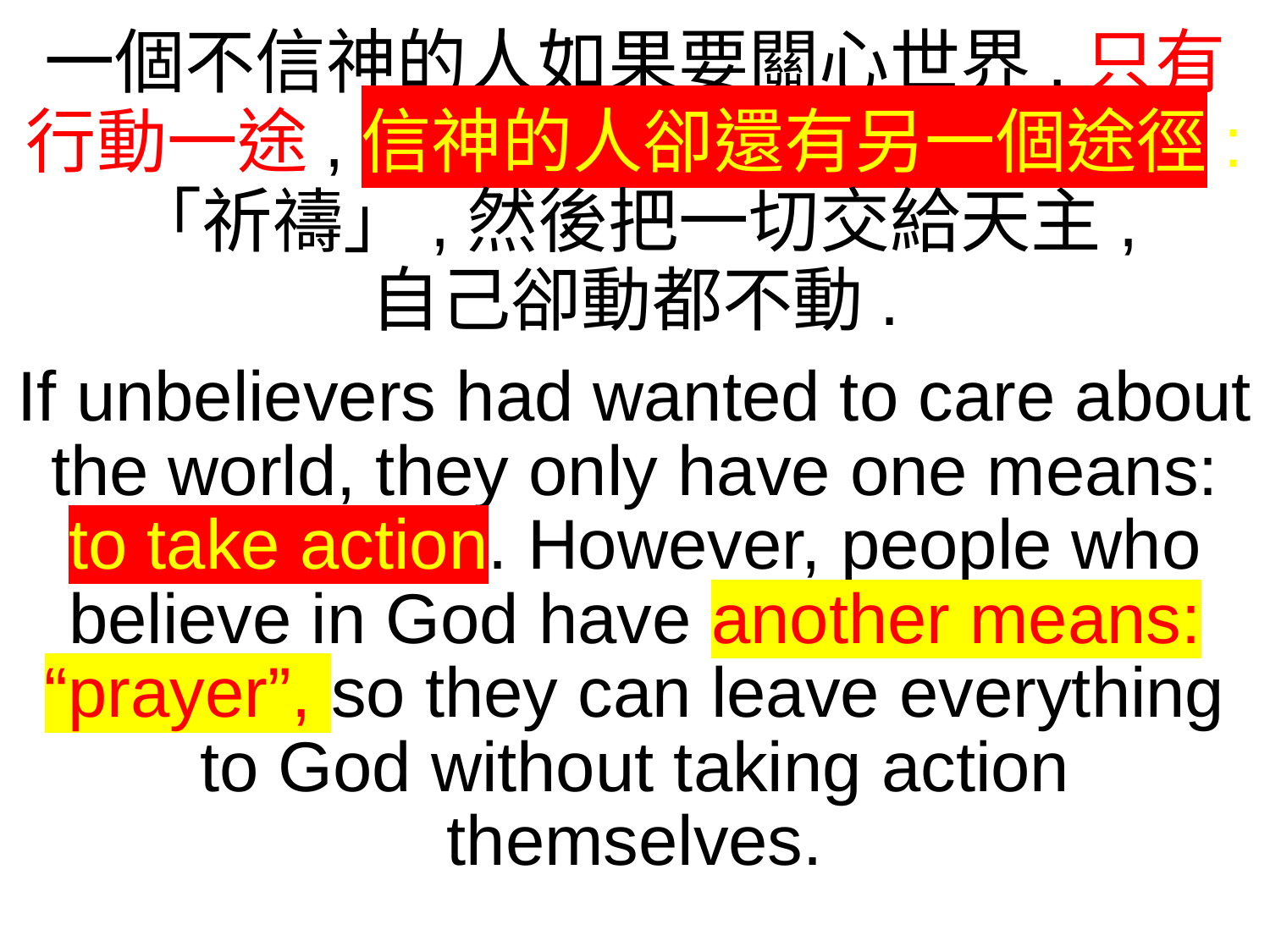

一個不信神的人如果要關心世界,只有行動一途,信神的人卻還有另一個途徑:
「祈禱」,然後把一切交給天主,
自己卻動都不動.
If unbelievers had wanted to care about the world, they only have one means: to take action. However, people who believe in God have another means: “prayer”, so they can leave everything to God without taking action themselves.